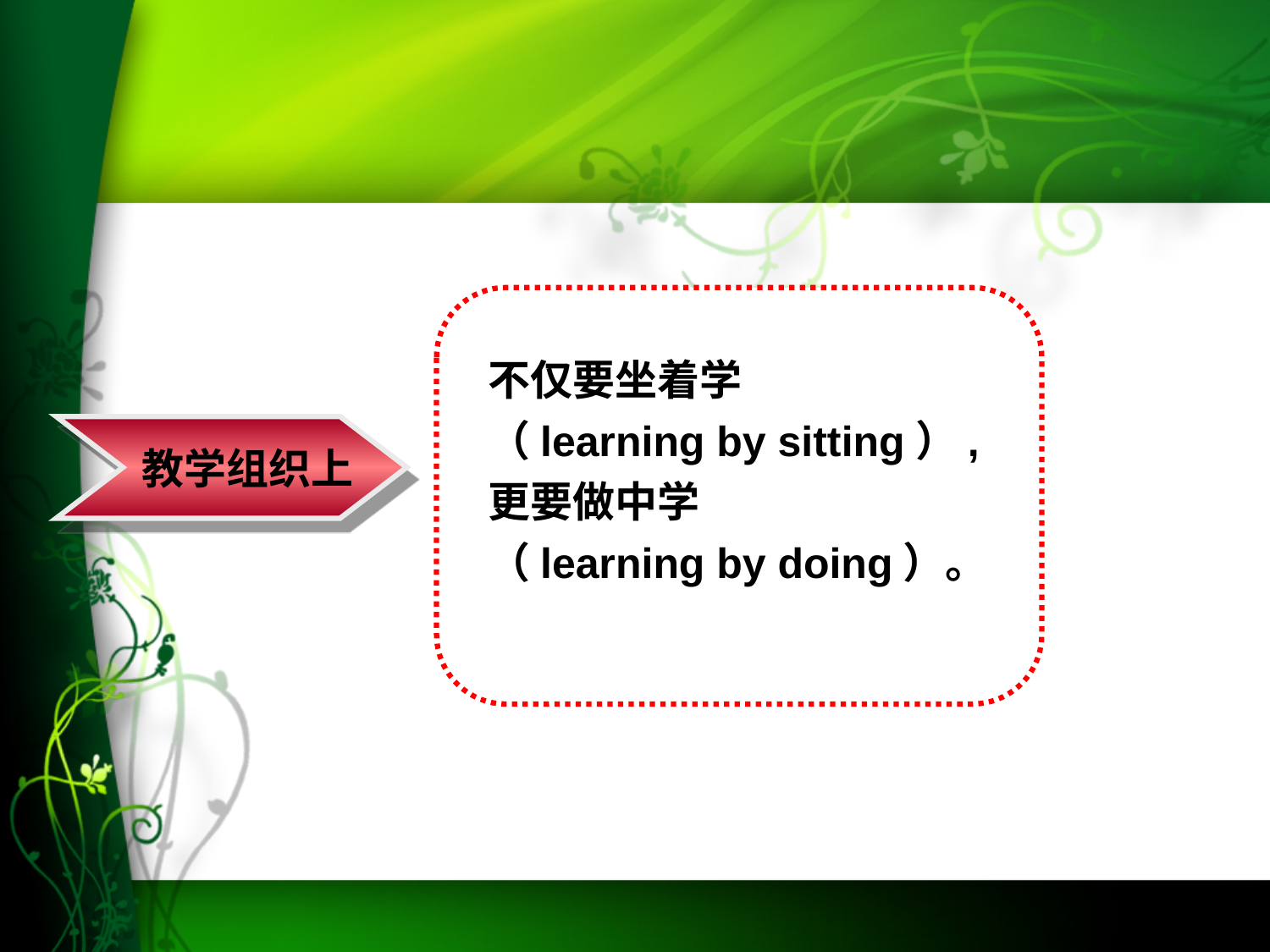

不仅要坐着学
（learning by sitting）,
更要做中学
（learning by doing）。

教学组织上